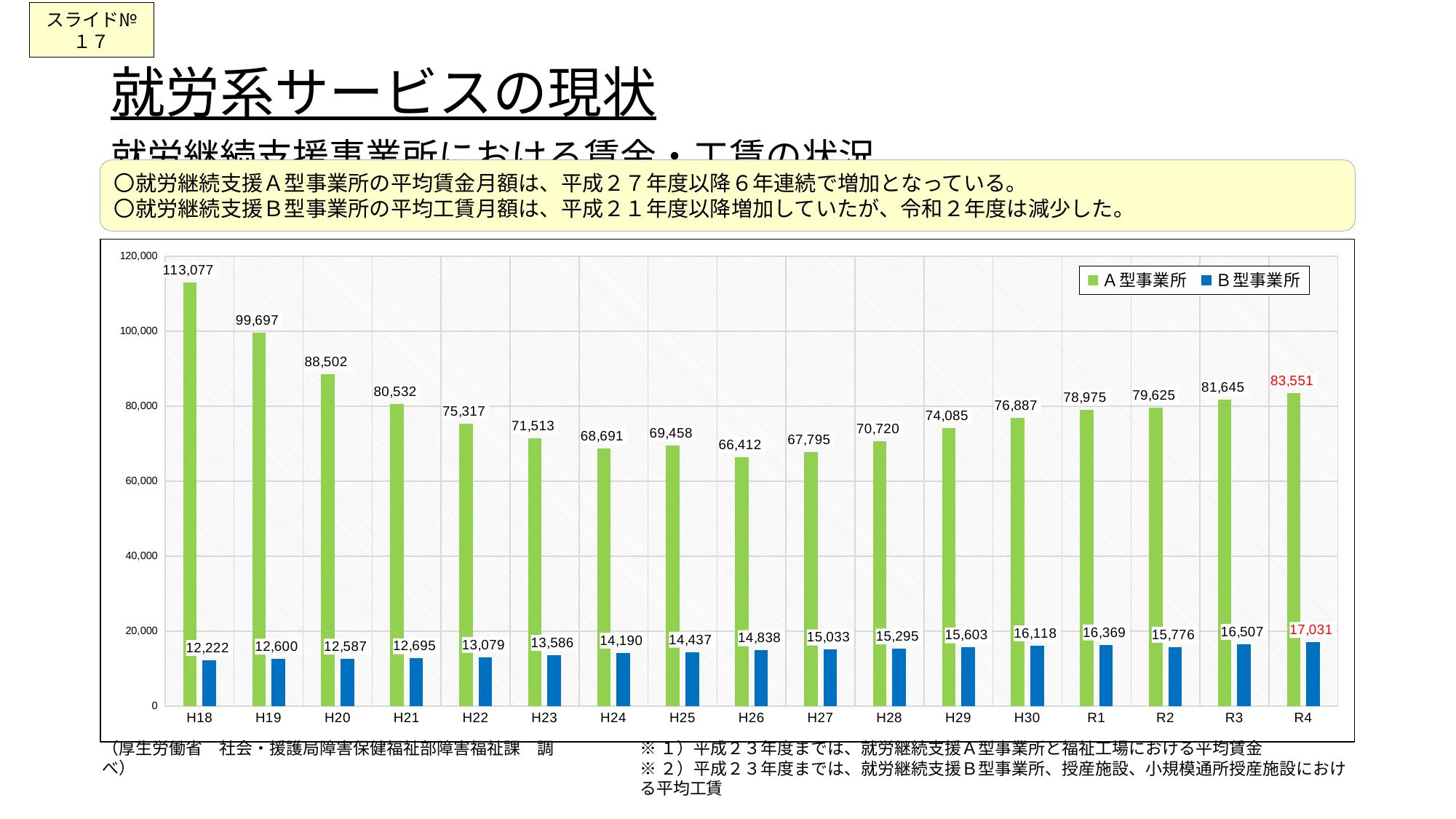

スライド№１７
# 就労系サービスの現状 就労継続支援事業所における賃金・工賃の状況
〇就労継続支援Ａ型事業所の平均賃金月額は、平成２７年度以降６年連続で増加となっている。
〇就労継続支援Ｂ型事業所の平均工賃月額は、平成２１年度以降増加していたが、令和２年度は減少した。

### Chart

| Category | Ａ型事業所 | Ｂ型事業所 |
|---|---|---|
| H18 | 113077.0 | 12222.0 |
| H19 | 99697.0 | 12600.0 |
| H20 | 88502.0 | 12587.0 |
| H21 | 80532.0 | 12695.0 |
| H22 | 75317.0 | 13079.0 |
| H23 | 71513.0 | 13586.0 |
| H24 | 68691.0 | 14190.0 |
| H25 | 69458.0 | 14437.0 |
| H26 | 66412.0 | 14838.0 |
| H27 | 67795.0 | 15033.0 |
| H28 | 70720.0 | 15295.0 |
| H29 | 74085.0 | 15603.0 |
| H30 | 76887.0 | 16118.0 |
| R1 | 78975.0 | 16369.0 |
| R2 | 79625.0 | 15776.0 |
| R3 | 81645.0 | 16507.0 |
| R4 | 83551.0 | 17031.0 |
（厚生労働省　社会・援護局障害保健福祉部障害福祉課　調べ）
※１）平成２３年度までは、就労継続支援Ａ型事業所と福祉工場における平均賃金
※２）平成２３年度までは、就労継続支援Ｂ型事業所、授産施設、小規模通所授産施設における平均工賃